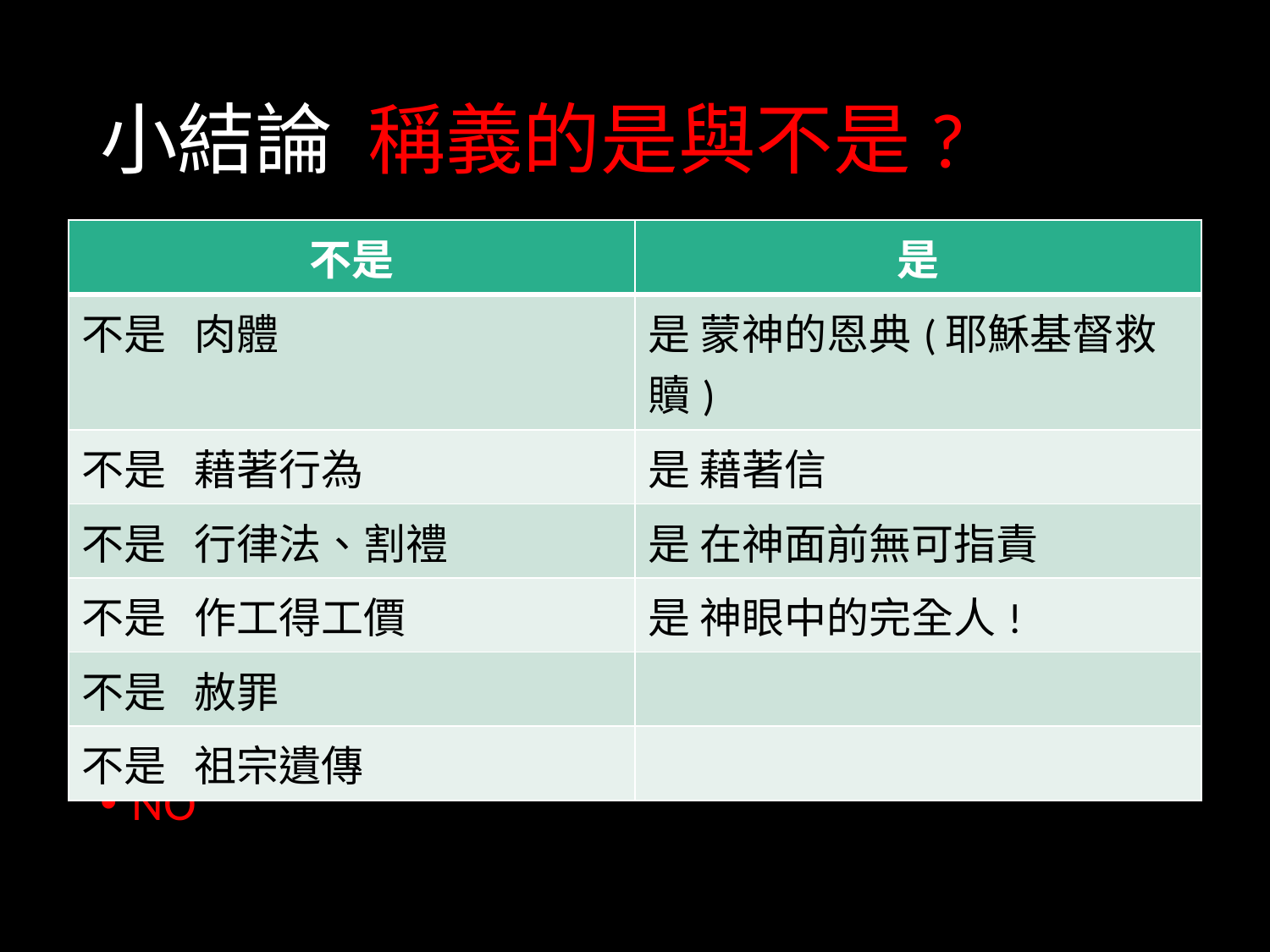

# 小結論  稱義的是與不是?

有沒有可能你、我比大衛、亞伯拉罕還要義?
NO
| 不是 | 是 |
| --- | --- |
| 不是 肉體 | 是 蒙神的恩典(耶穌基督救贖) |
| 不是 藉著行為 | 是 藉著信 |
| 不是 行律法、割禮 | 是 在神面前無可指責 |
| 不是 作工得工價 | 是 神眼中的完全人! |
| 不是 赦罪 |  |
| 不是 祖宗遺傳 |  |